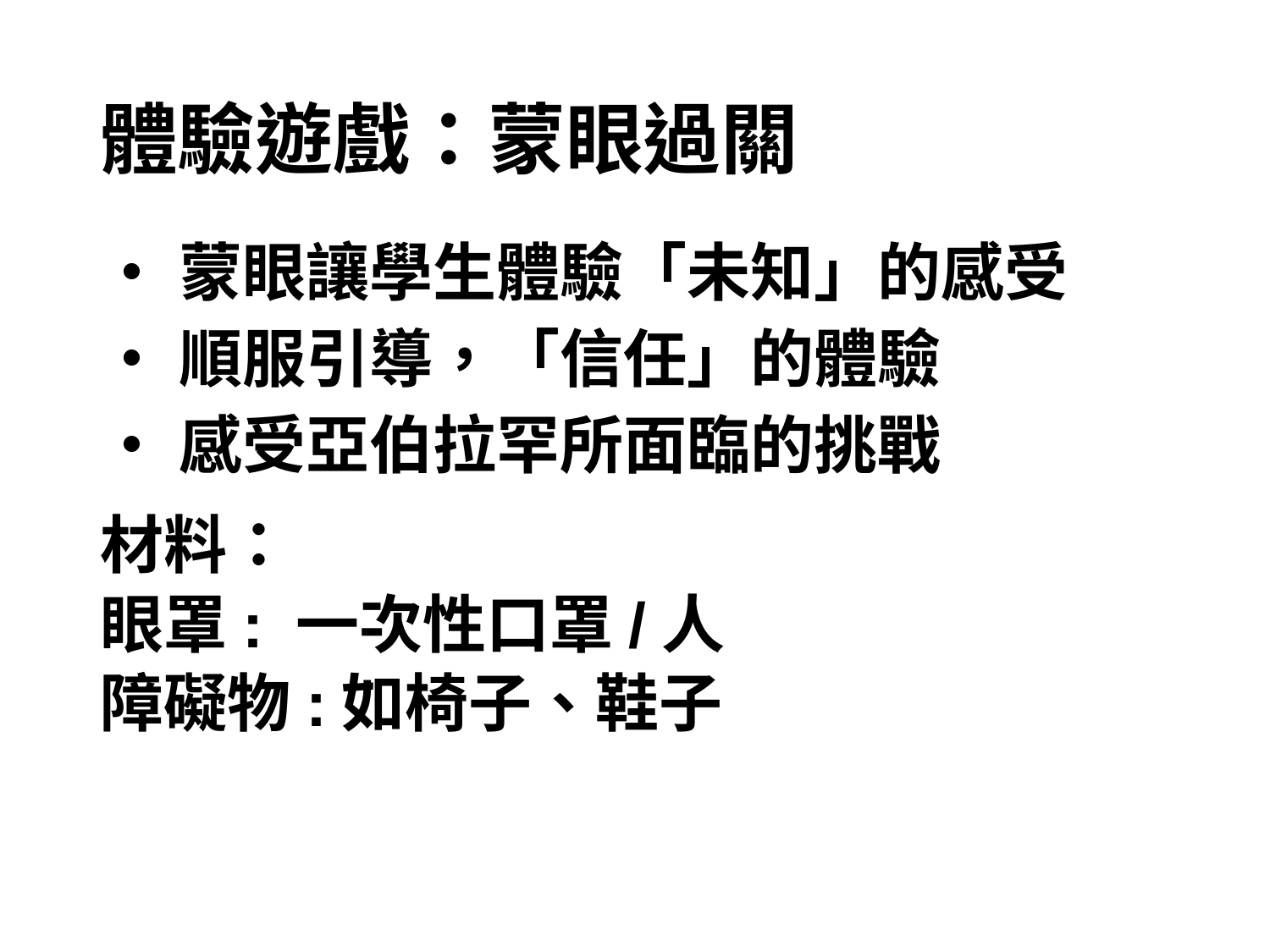

# 體驗遊戲：蒙眼過關
•蒙眼讓學生體驗「未知」的感受
•順服引導，「信任」的體驗
•感受亞伯拉罕所面臨的挑戰
材料：
眼罩: 一次性口罩/人
障礙物:如椅子、鞋子